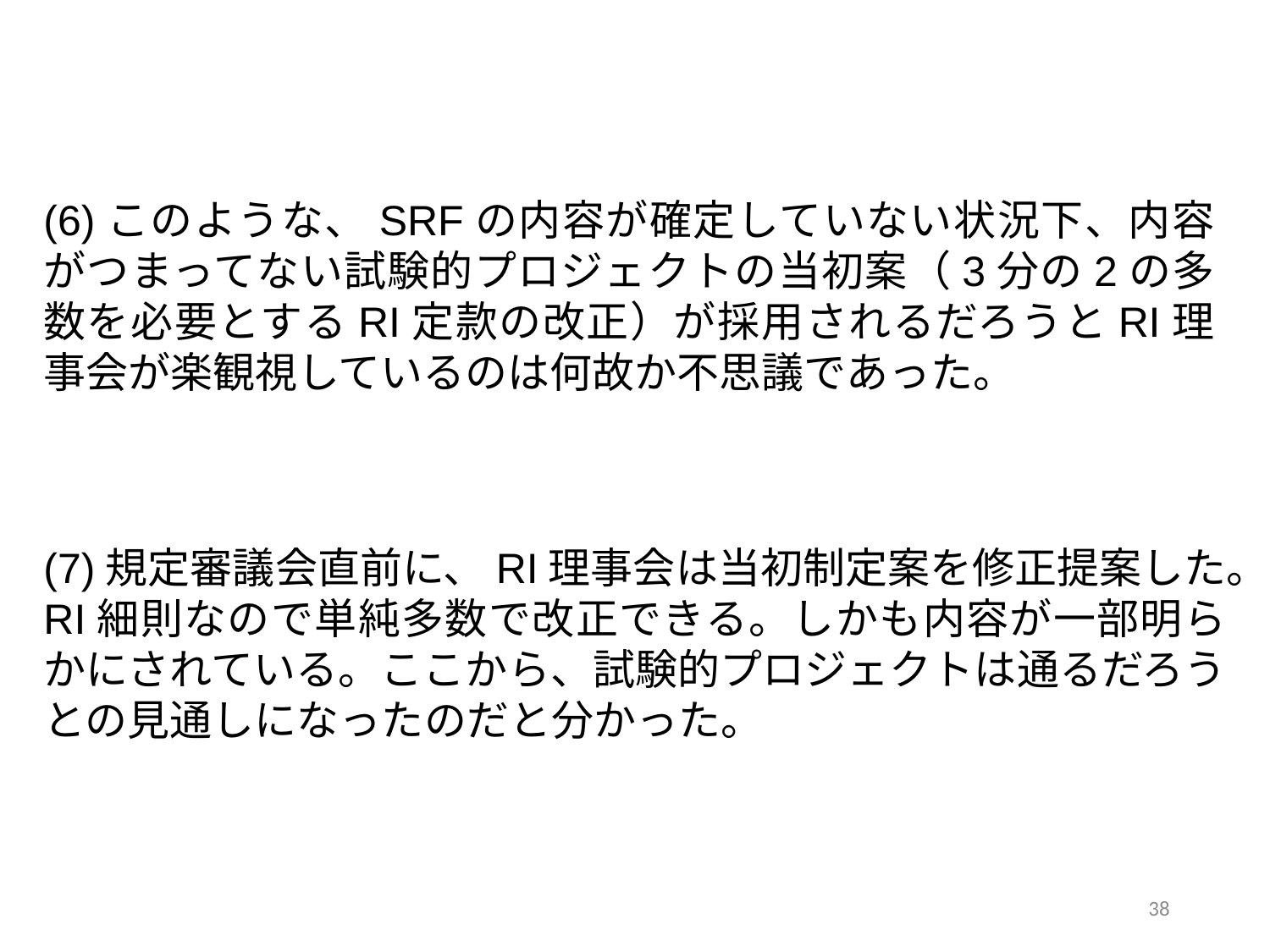

(6)このような、SRFの内容が確定していない状況下、内容がつまってない試験的プロジェクトの当初案（3分の2の多数を必要とするRI定款の改正）が採用されるだろうとRI理事会が楽観視しているのは何故か不思議であった。
(7)規定審議会直前に、RI理事会は当初制定案を修正提案した。RI細則なので単純多数で改正できる。しかも内容が一部明らかにされている。ここから、試験的プロジェクトは通るだろうとの見通しになったのだと分かった。
38